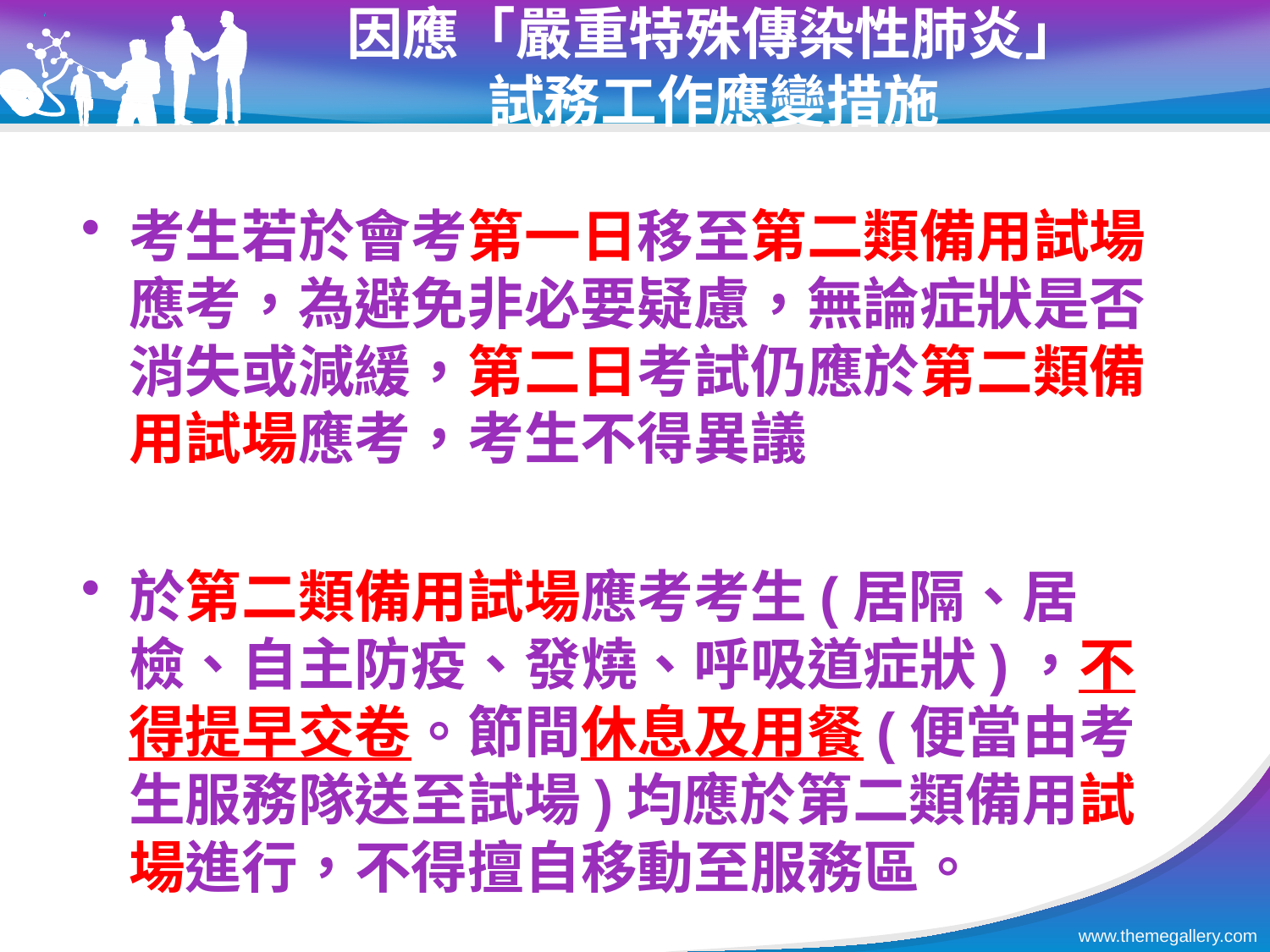

因應「嚴重特殊傳染性肺炎」
試務工作應變措施
考生若於會考第一日移至第二類備用試場應考，為避免非必要疑慮，無論症狀是否消失或減緩，第二日考試仍應於第二類備用試場應考，考生不得異議

於第二類備用試場應考考生(居隔、居檢、自主防疫、發燒、呼吸道症狀)，不得提早交卷。節間休息及用餐(便當由考生服務隊送至試場)均應於第二類備用試場進行，不得擅自移動至服務區。